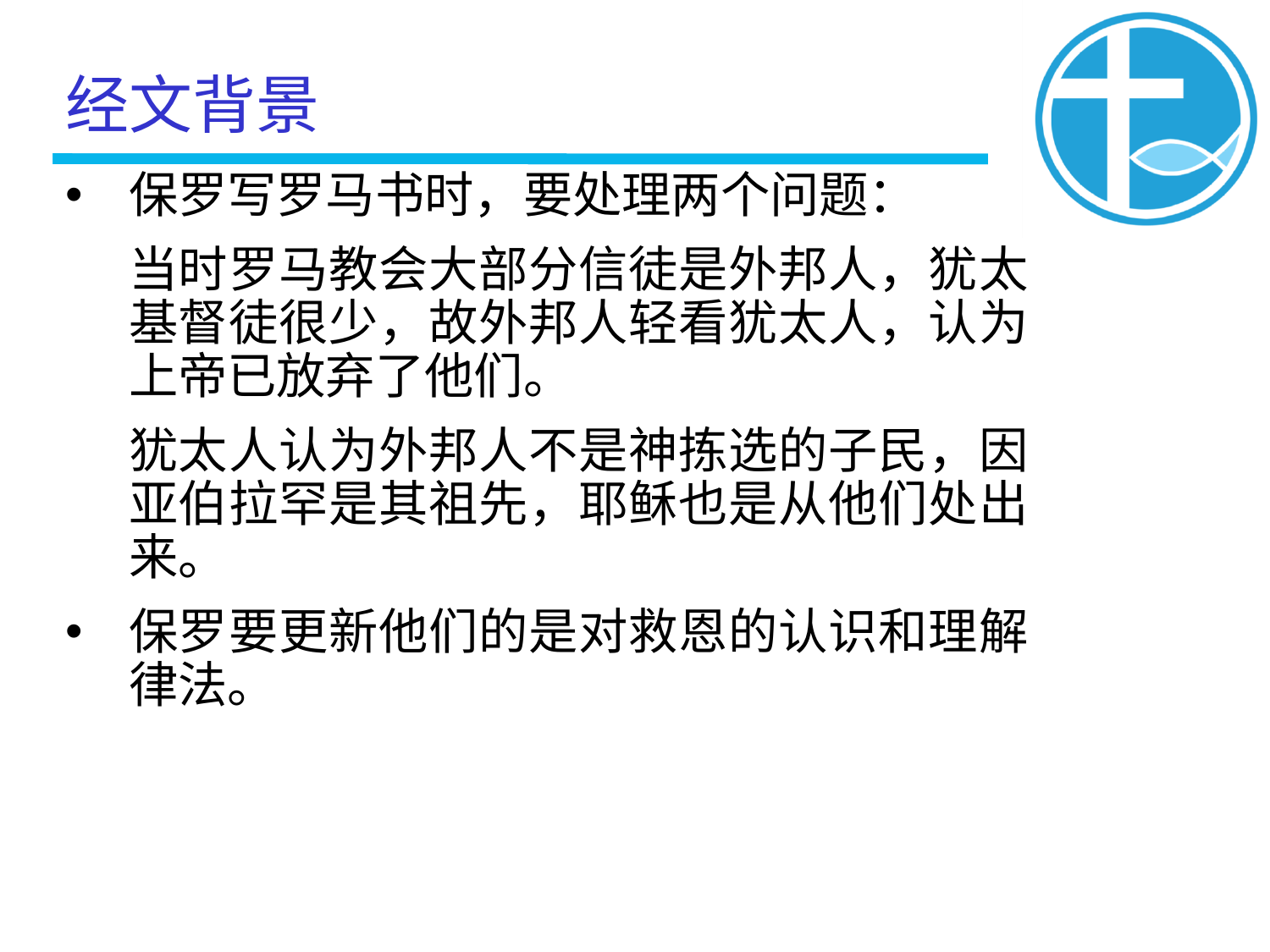

经文背景

保罗写罗马书时，要处理两个问题：
当时罗马教会大部分信徒是外邦人，犹太基督徒很少，故外邦人轻看犹太人，认为上帝已放弃了他们。
犹太人认为外邦人不是神拣选的子民，因亚伯拉罕是其祖先，耶稣也是从他们处出来。
保罗要更新他们的是对救恩的认识和理解律法。